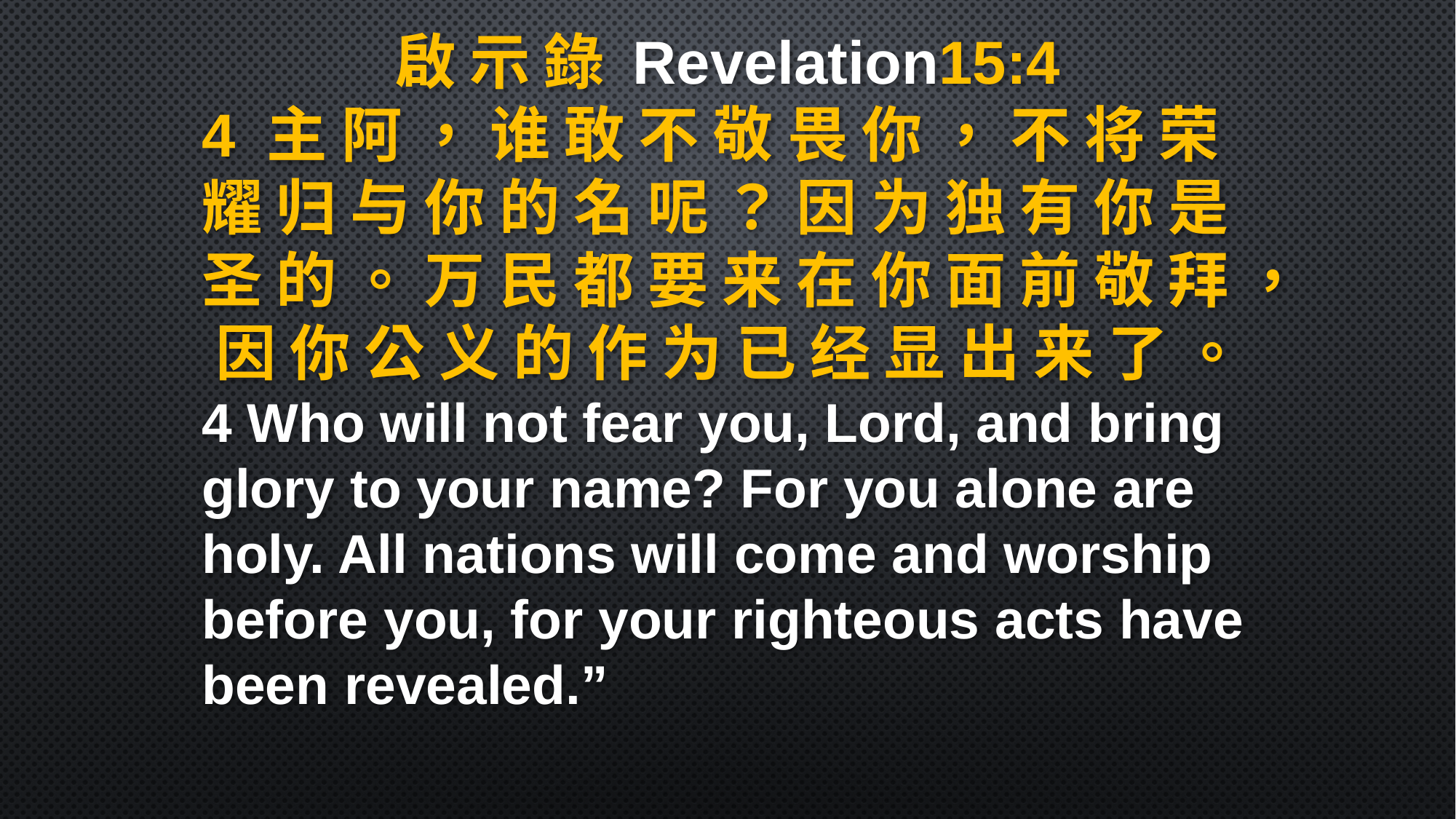

啟 示 錄 Revelation15:4
4 主 阿 ， 谁 敢 不 敬 畏 你 ， 不 将 荣 耀 归 与 你 的 名 呢 ？ 因 为 独 有 你 是 圣 的 。 万 民 都 要 来 在 你 面 前 敬 拜 ， 因 你 公 义 的 作 为 已 经 显 出 来 了 。
4 Who will not fear you, Lord, and bring glory to your name? For you alone are holy. All nations will come and worship before you, for your righteous acts have been revealed.”